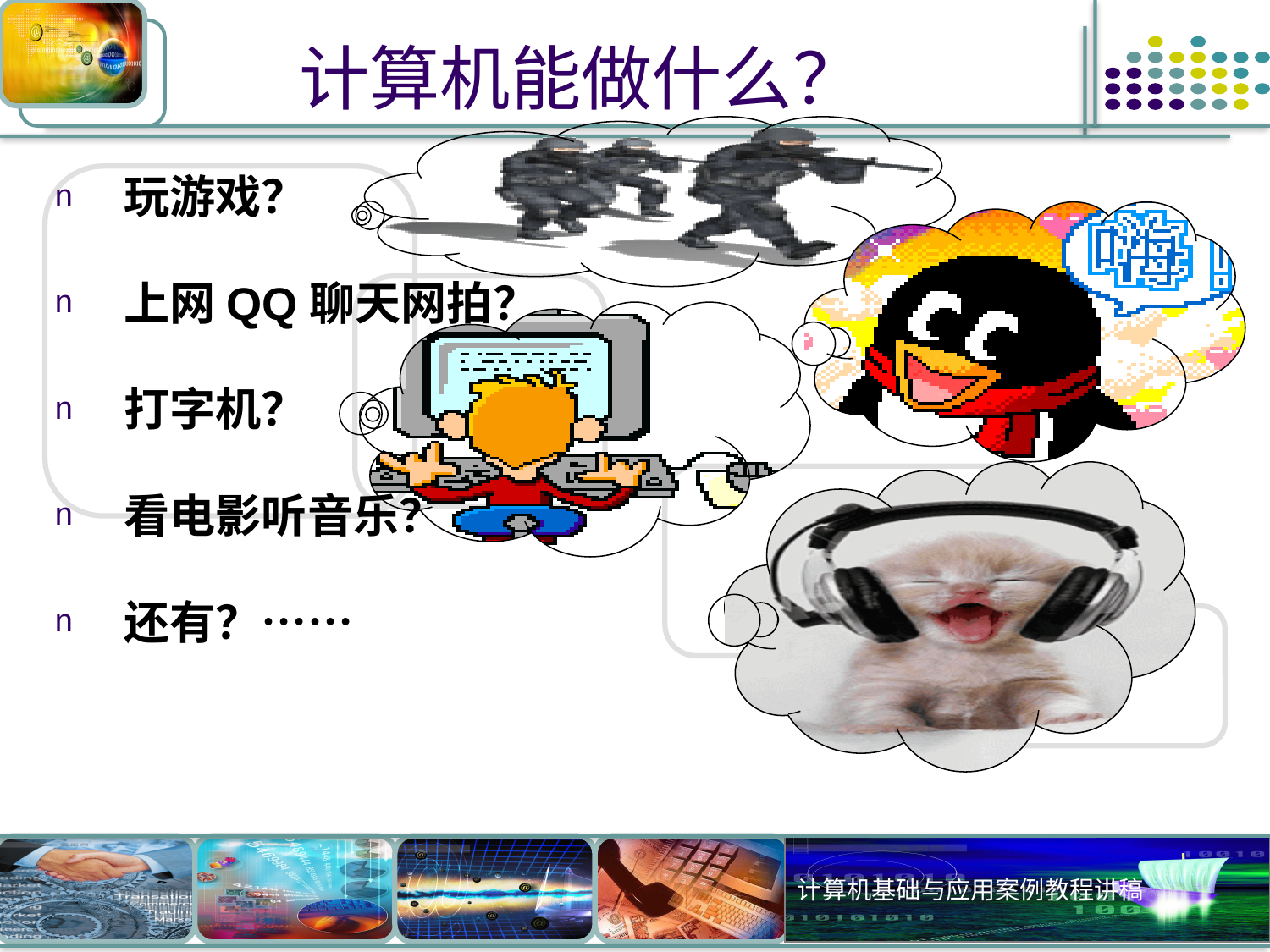

# 计算机能做什么？

 玩游戏？
 上网QQ聊天网拍？
 打字机？
 看电影听音乐？
 还有？……